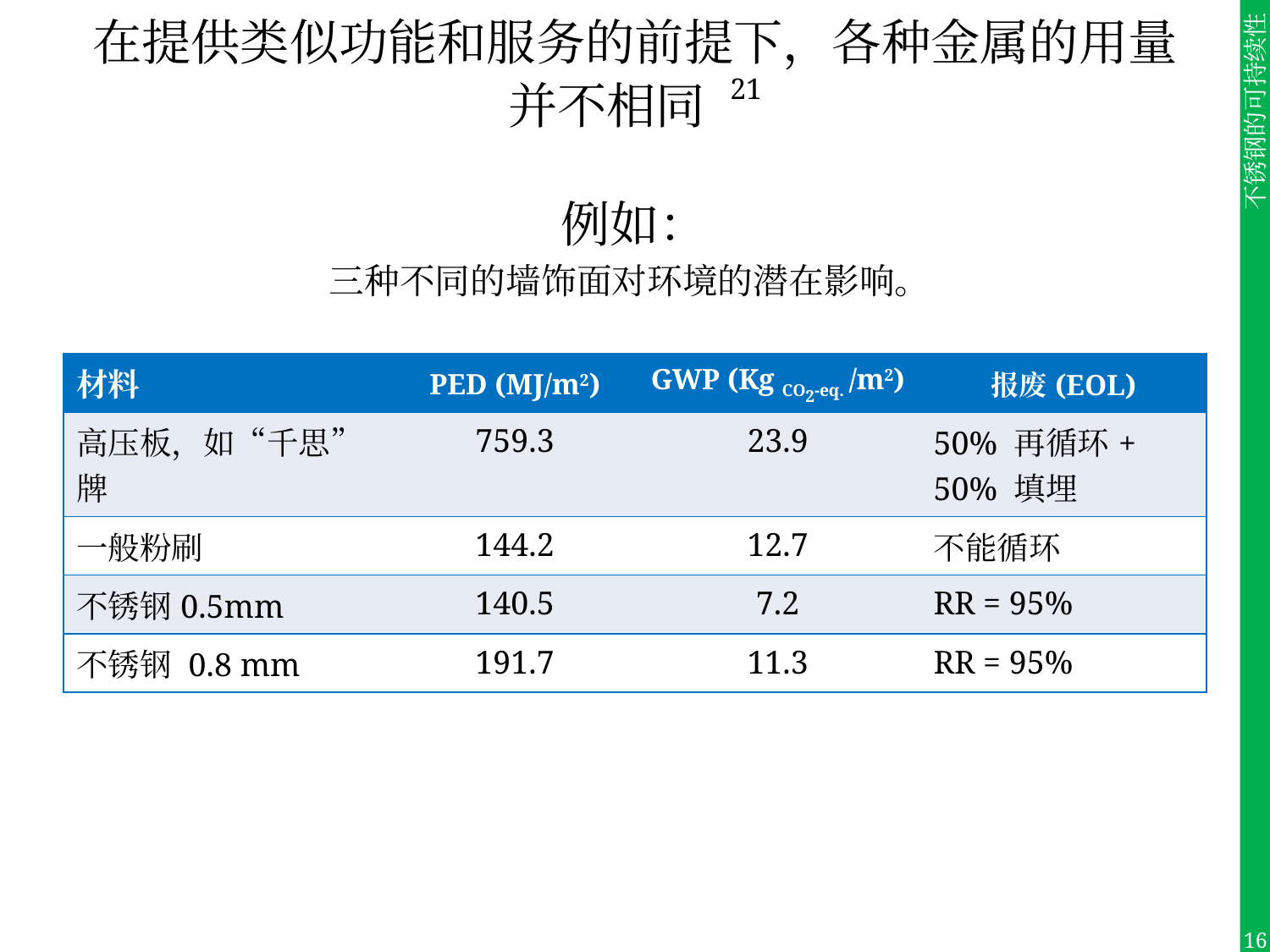

# 在提供类似功能和服务的前提下，各种金属的用量并不相同 21 例如： 三种不同的墙饰面对环境的潜在影响。
| 材料 | PED (MJ/m2) | GWP (Kg CO2-eq. /m2) | 报废(EOL) |
| --- | --- | --- | --- |
| 高压板，如“千思”牌 | 759.3 | 23.9 | 50% 再循环+ 50% 填埋 |
| 一般粉刷 | 144.2 | 12.7 | 不能循环 |
| 不锈钢0.5mm | 140.5 | 7.2 | RR = 95% |
| 不锈钢 0.8 mm | 191.7 | 11.3 | RR = 95% |
16